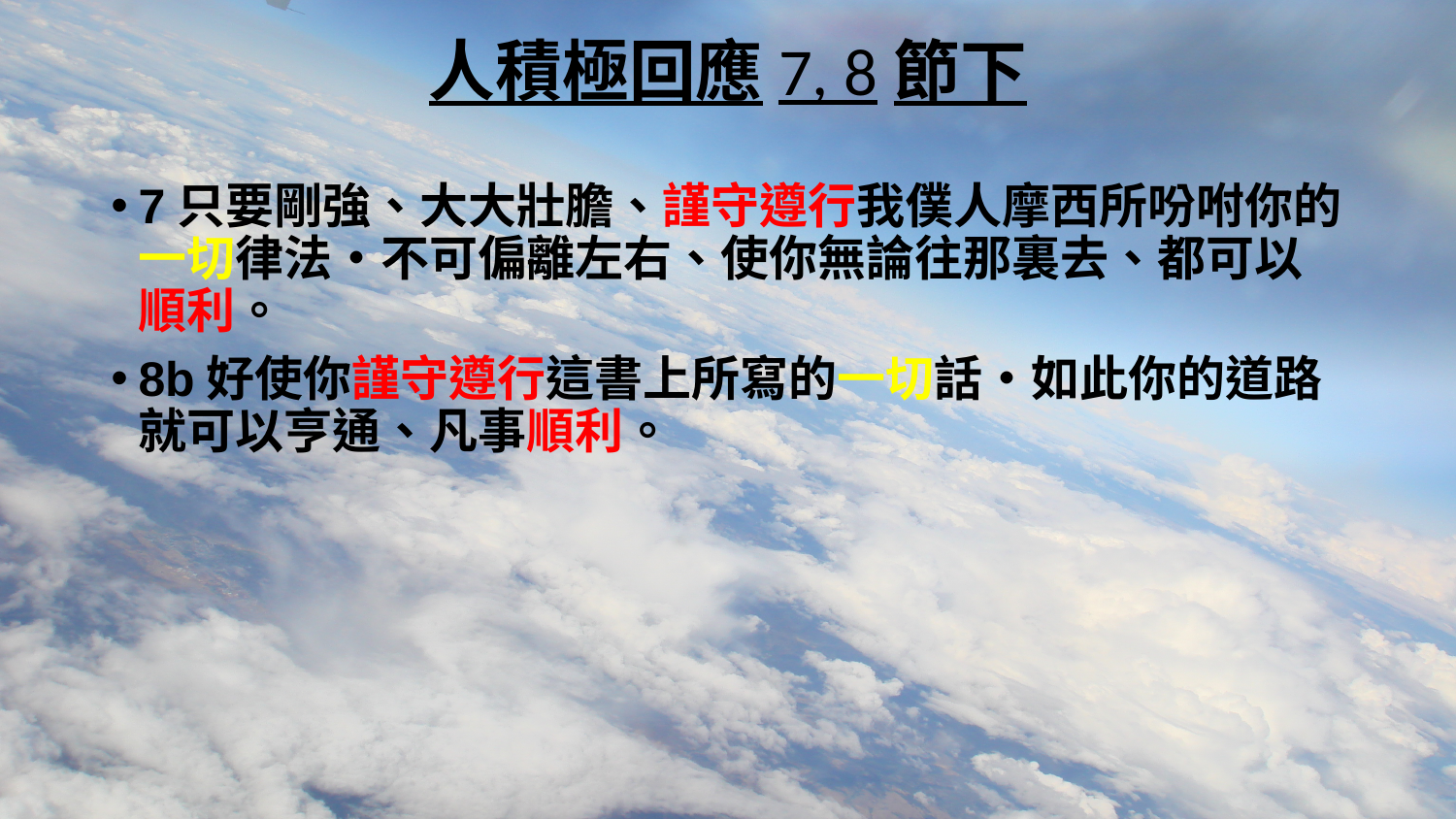

# 人積極回應7, 8節下
7只要剛強、大大壯膽、謹守遵行我僕人摩西所吩咐你的一切律法‧不可偏離左右、使你無論往那裏去、都可以順利。
8b好使你謹守遵行這書上所寫的一切話‧如此你的道路就可以亨通、凡事順利。